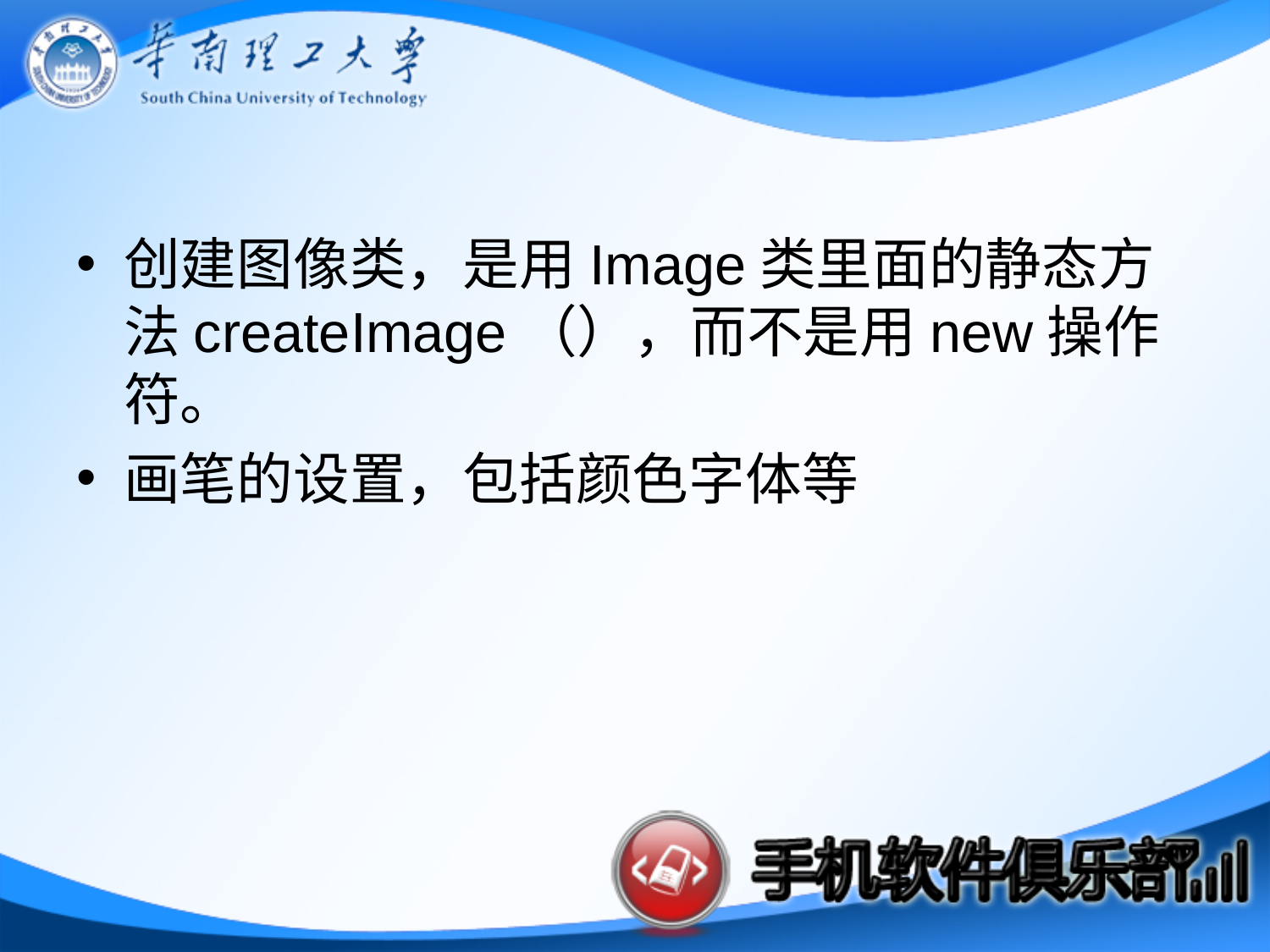

#
创建图像类，是用Image类里面的静态方法createImage（），而不是用new操作符。
画笔的设置，包括颜色字体等